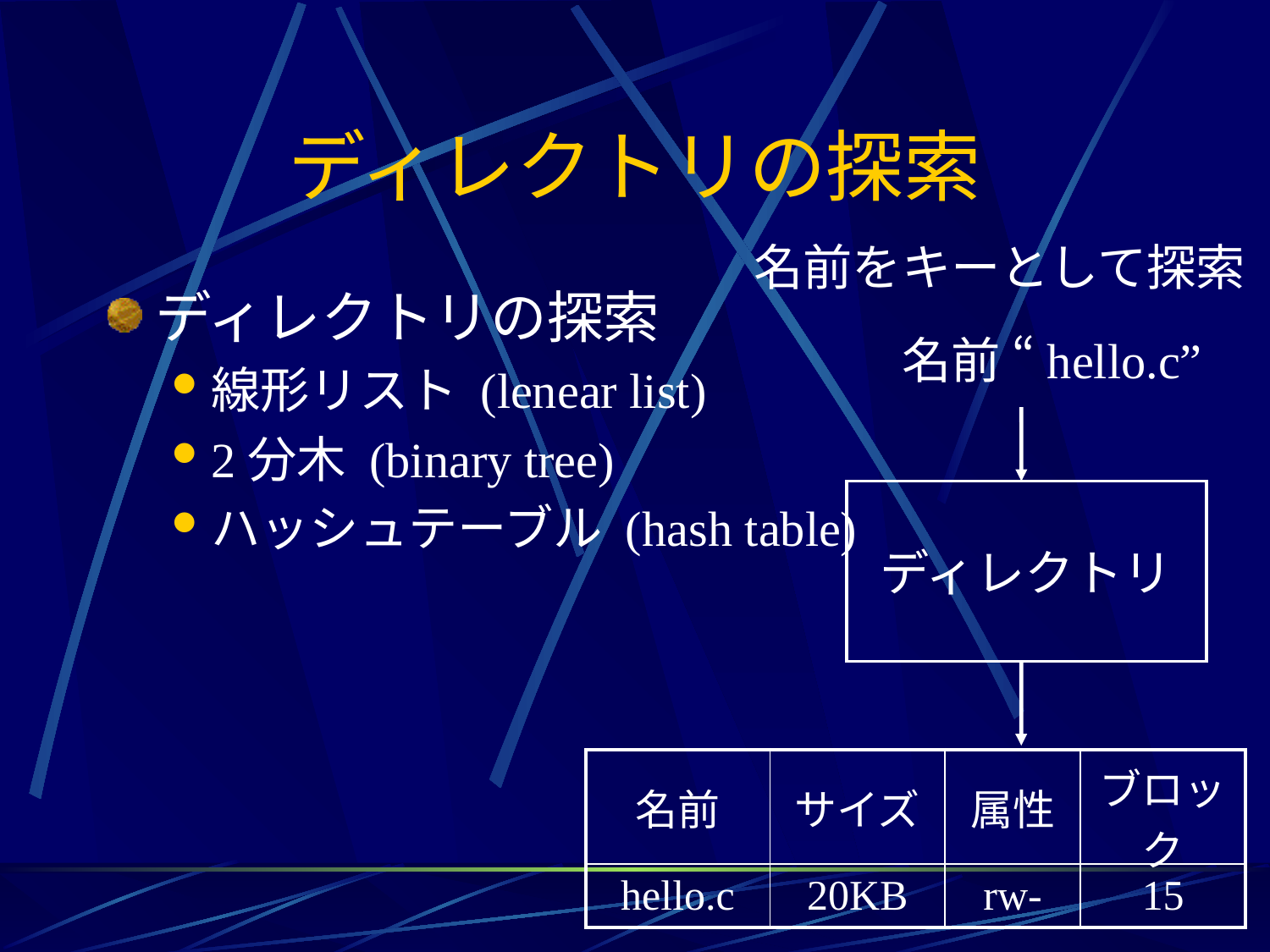

# ディレクトリの探索
名前をキーとして探索
ディレクトリの探索
線形リスト (lenear list)
2分木 (binary tree)
ハッシュテーブル (hash table)
名前 “hello.c”

ディレクトリ

| 名前 | サイズ | 属性 | ブロック |
| --- | --- | --- | --- |
| hello.c | 20KB | rw- | 15 |